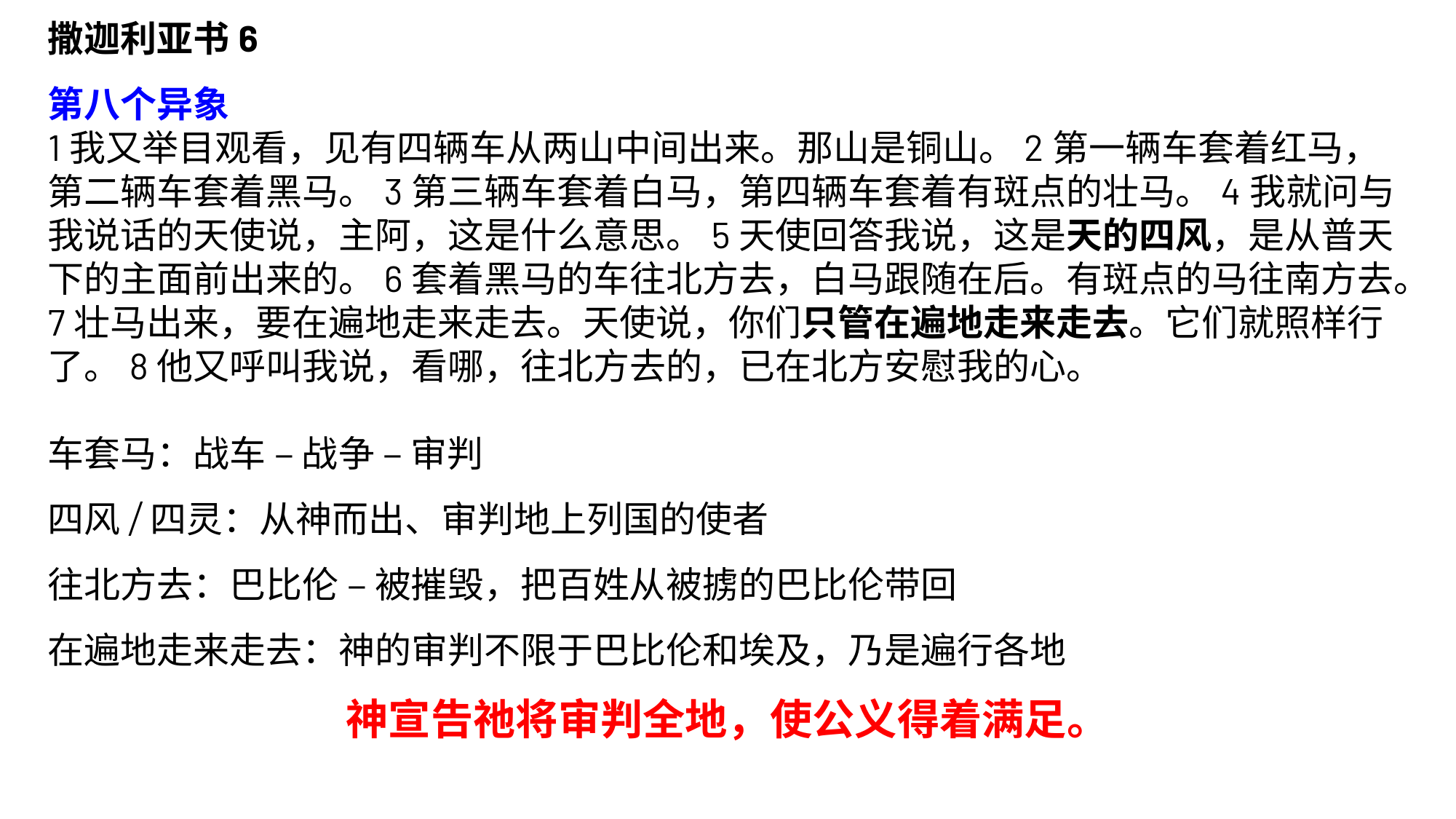

撒迦利亚书6

第八个异象
1我又举目观看，见有四辆车从两山中间出来。那山是铜山。2第一辆车套着红马，第二辆车套着黑马。3第三辆车套着白马，第四辆车套着有斑点的壮马。4我就问与我说话的天使说，主阿，这是什么意思。5天使回答我说，这是天的四风，是从普天下的主面前出来的。6套着黑马的车往北方去，白马跟随在后。有斑点的马往南方去。7壮马出来，要在遍地走来走去。天使说，你们只管在遍地走来走去。它们就照样行了。8他又呼叫我说，看哪，往北方去的，已在北方安慰我的心。

车套马：战车 – 战争 – 审判

四风/四灵：从神而出、审判地上列国的使者

往北方去：巴比伦 – 被摧毁，把百姓从被掳的巴比伦带回

在遍地走来走去：神的审判不限于巴比伦和埃及，乃是遍行各地

神宣告祂将审判全地，使公义得着满足。